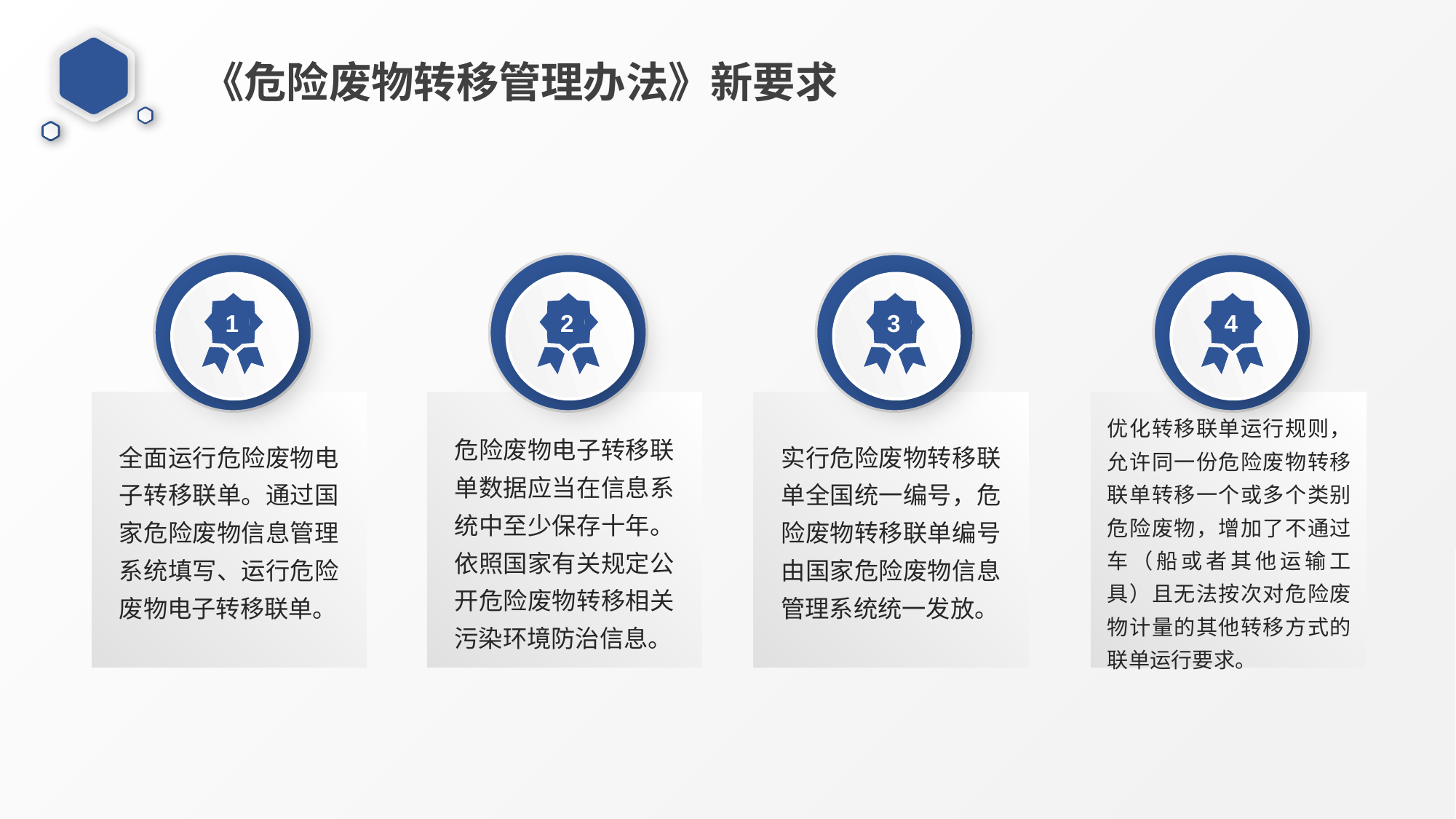

《危险废物转移管理办法》新要求

1

2

3

4

优化转移联单运行规则，允许同一份危险废物转移联单转移一个或多个类别危险废物，增加了不通过车（船或者其他运输工具）且无法按次对危险废物计量的其他转移方式的联单运行要求。
危险废物电子转移联单数据应当在信息系统中至少保存十年。依照国家有关规定公开危险废物转移相关污染环境防治信息。
实行危险废物转移联单全国统一编号，危险废物转移联单编号由国家危险废物信息管理系统统一发放。
全面运行危险废物电子转移联单。通过国家危险废物信息管理系统填写、运行危险废物电子转移联单。